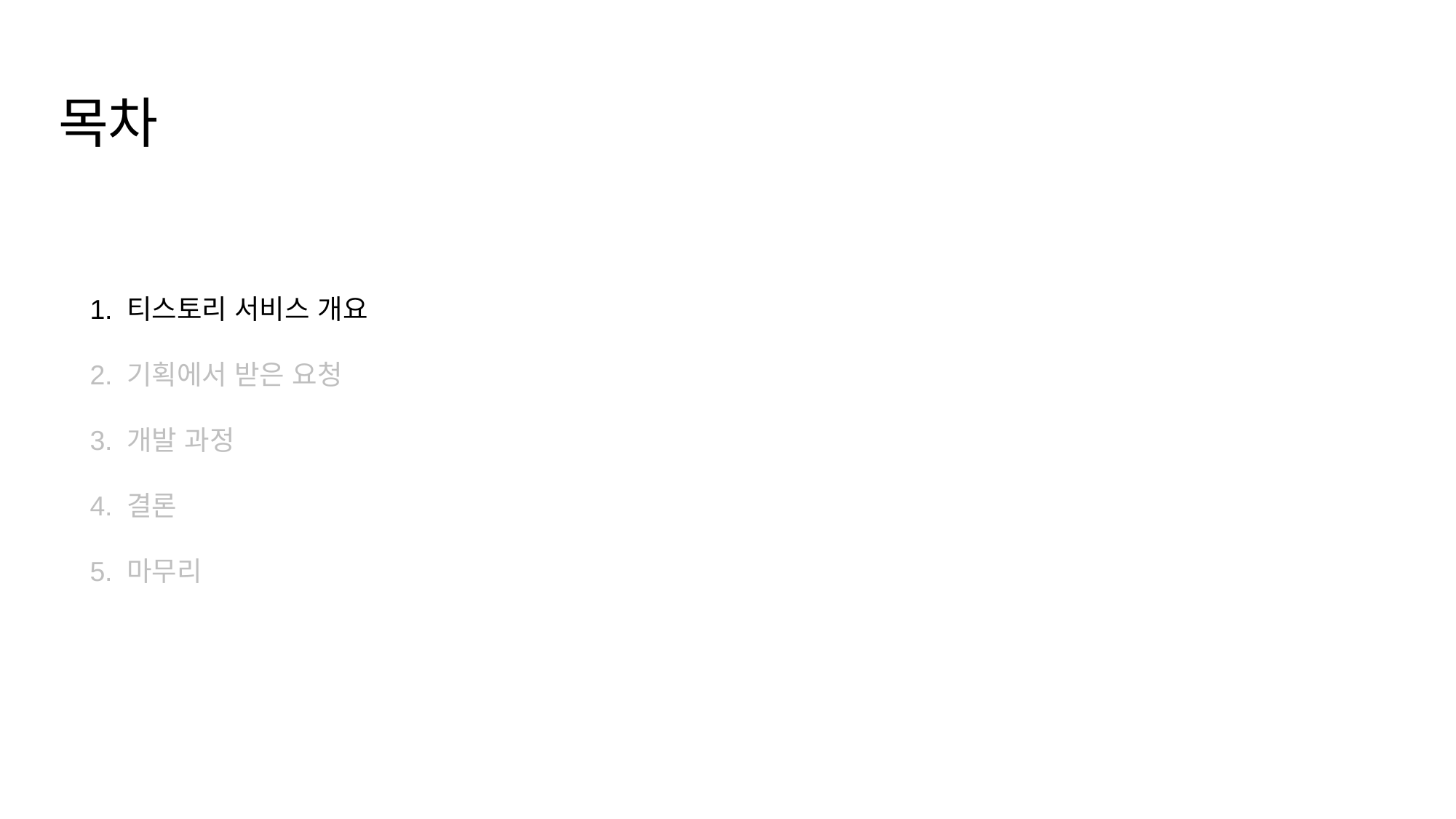

목차
1. 티스토리 서비스 개요
2. 기획에서 받은 요청
3. 개발 과정
4. 결론
5. 마무리